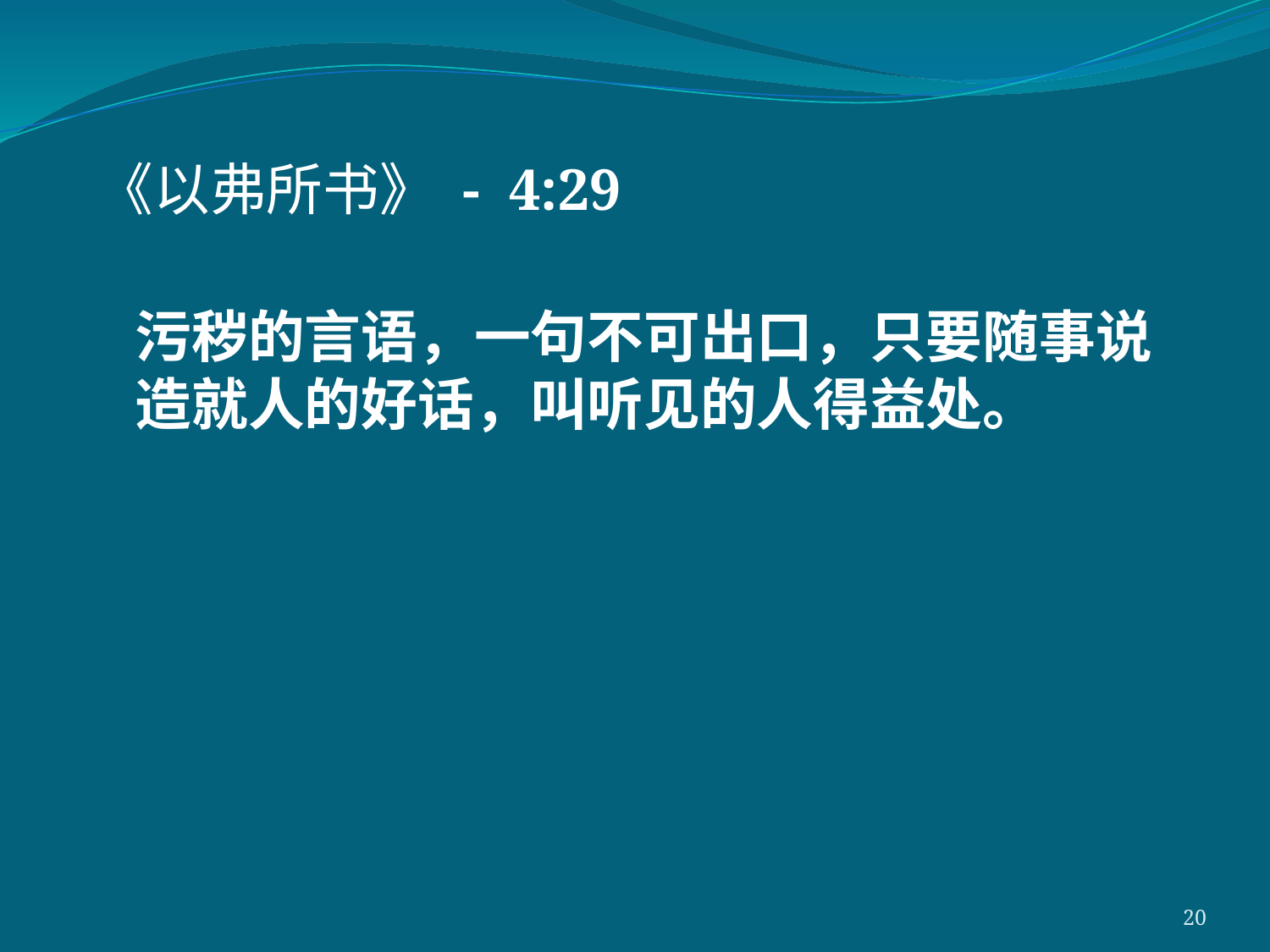

《以弗所书》 -  4:29
污秽的言语，一句不可出口，只要随事说造就人的好话，叫听见的人得益处。
20